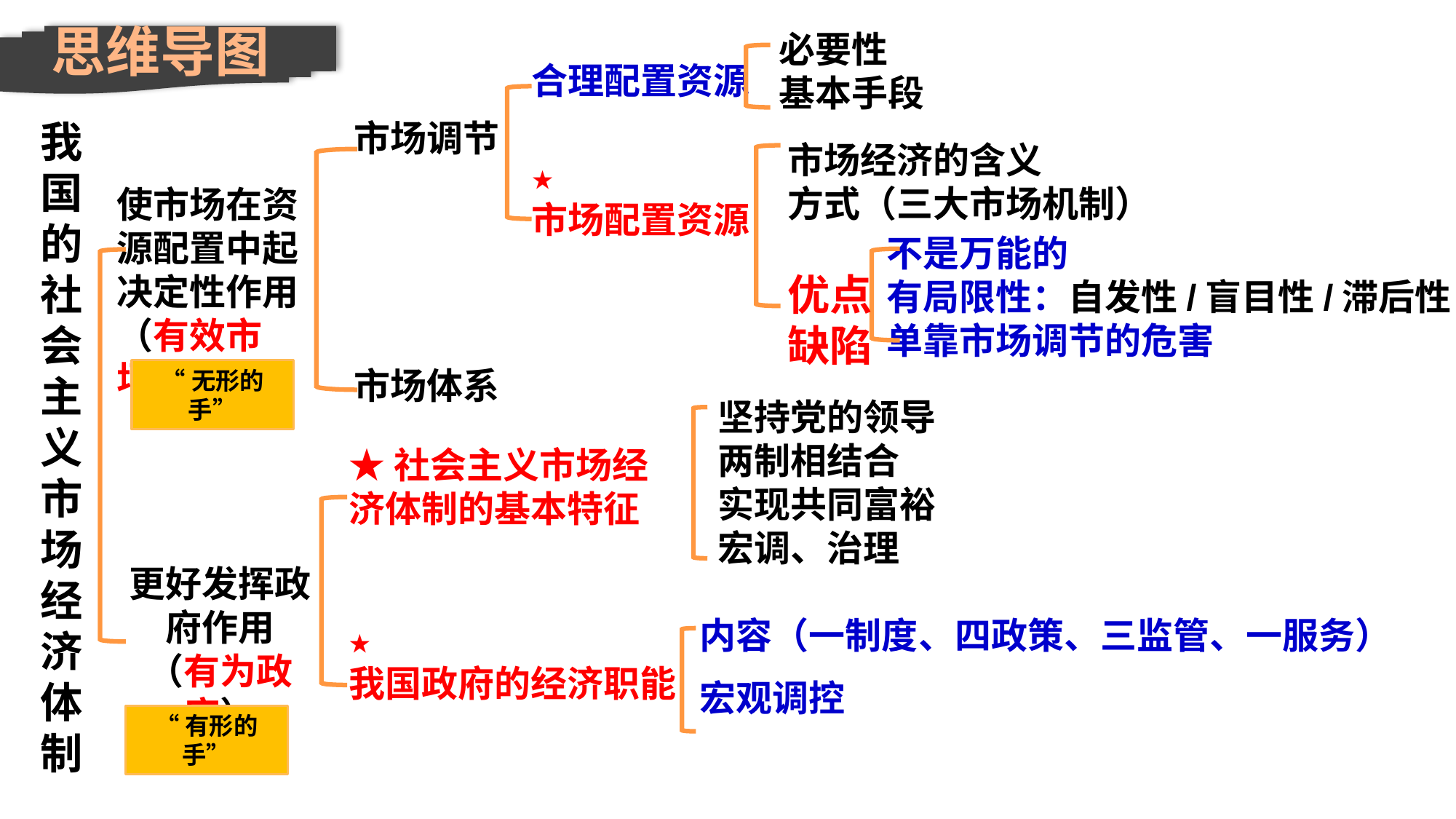

思维导图
必要性
基本手段

合理配置资源

★
市场配置资源

我国的社会主义市场经济体制
市场调节

市场体系
市场经济的含义
方式（三大市场机制）
优点
缺陷

使市场在资源配置中起决定性作用
（有效市场）
不是万能的
有局限性：自发性/盲目性/滞后性
单靠市场调节的危害

坚持党的领导
两制相结合
实现共同富裕
宏调、治理

★社会主义市场经济体制的基本特征

★
我国政府的经济职能

更好发挥政府作用
（有为政府）
内容（一制度、四政策、三监管、一服务）

宏观调控

“无形的手”
“有形的手”